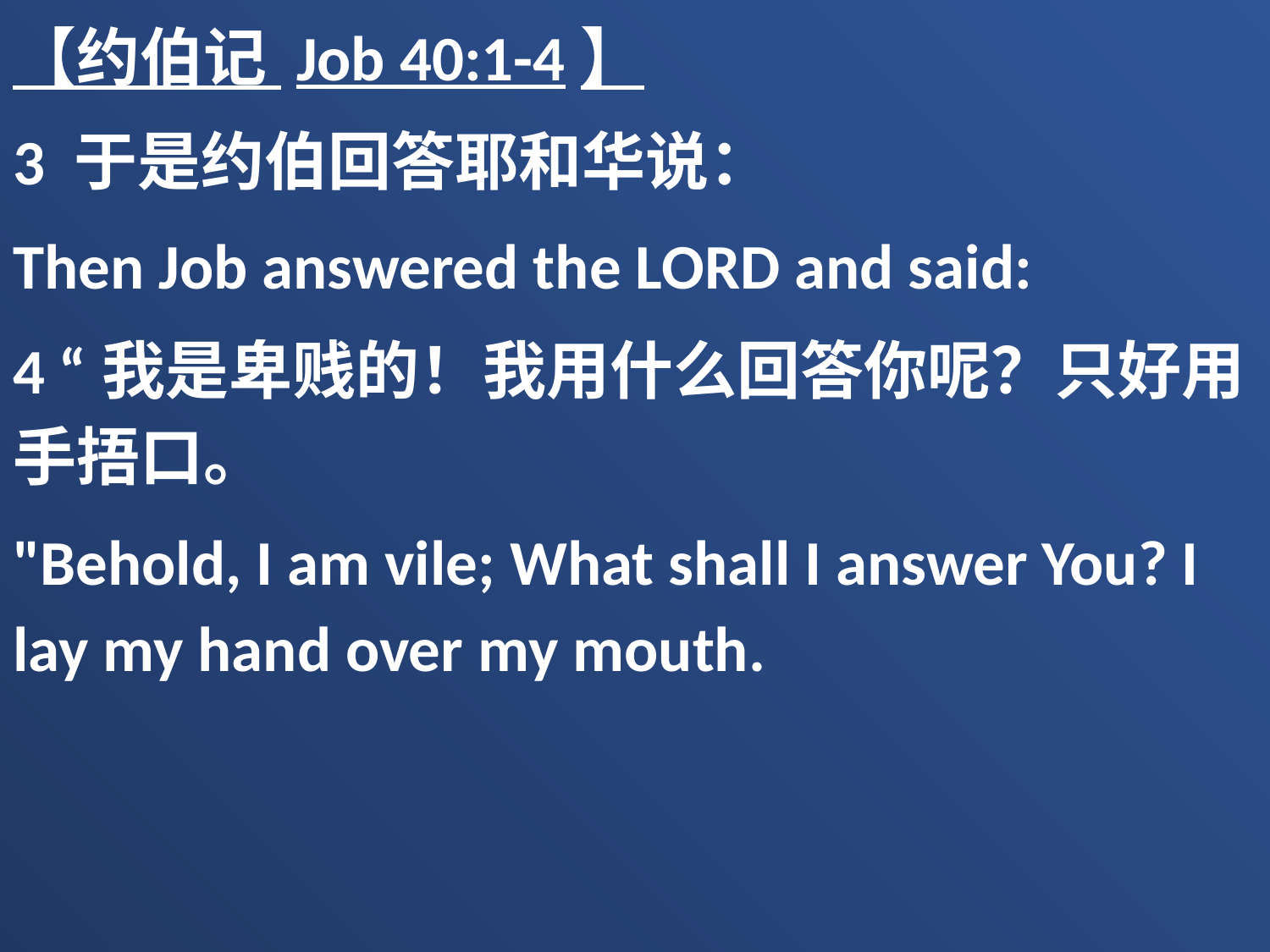

【约伯记 Job 40:1-4】
3 于是约伯回答耶和华说：
Then Job answered the LORD and said:
4 “我是卑贱的！我用什么回答你呢？只好用手捂口。
"Behold, I am vile; What shall I answer You? I lay my hand over my mouth.